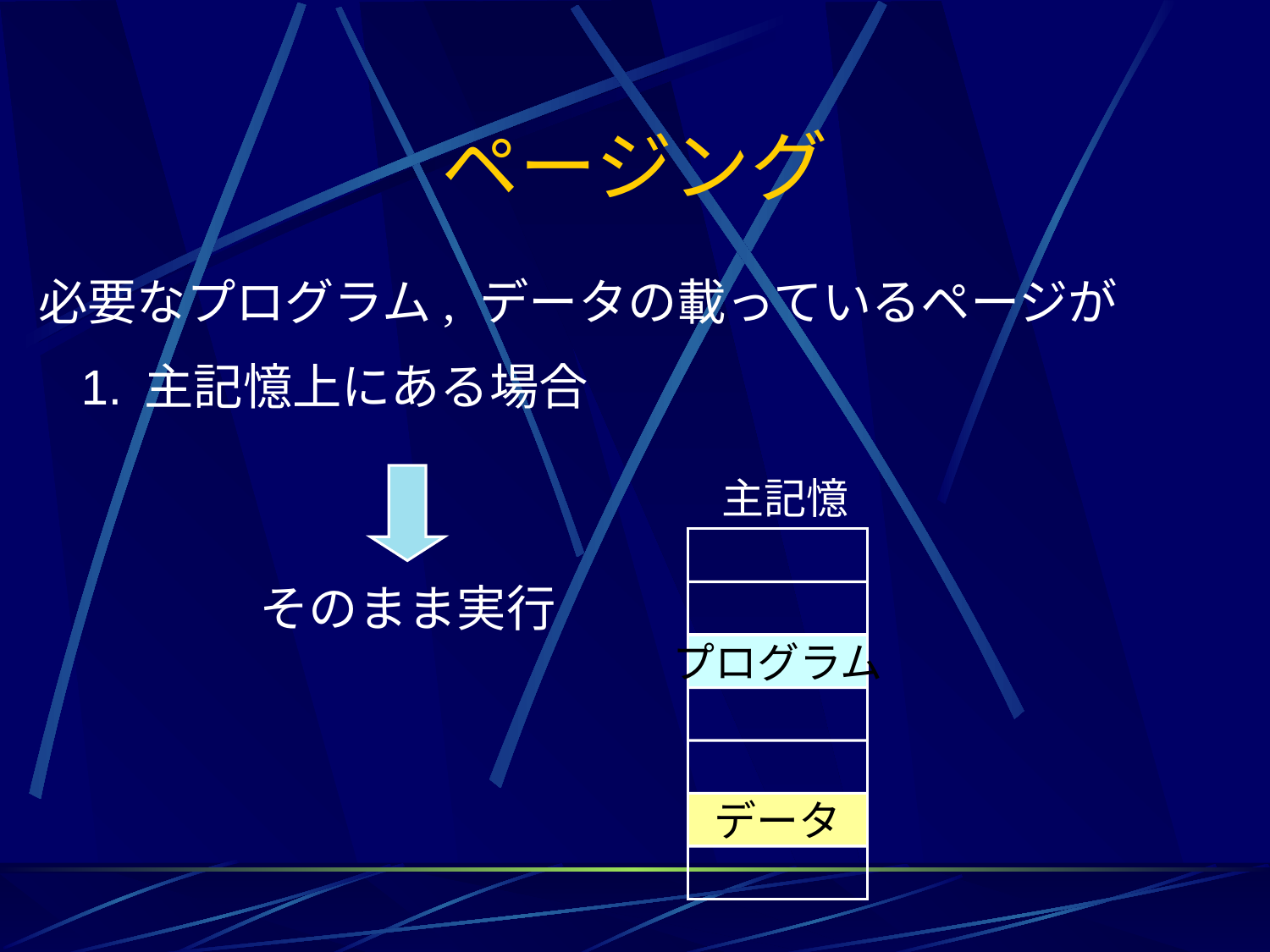

# ページング
必要なプログラム, データの載っているページが
主記憶上にある場合

そのまま実行
主記憶

プログラム

データ